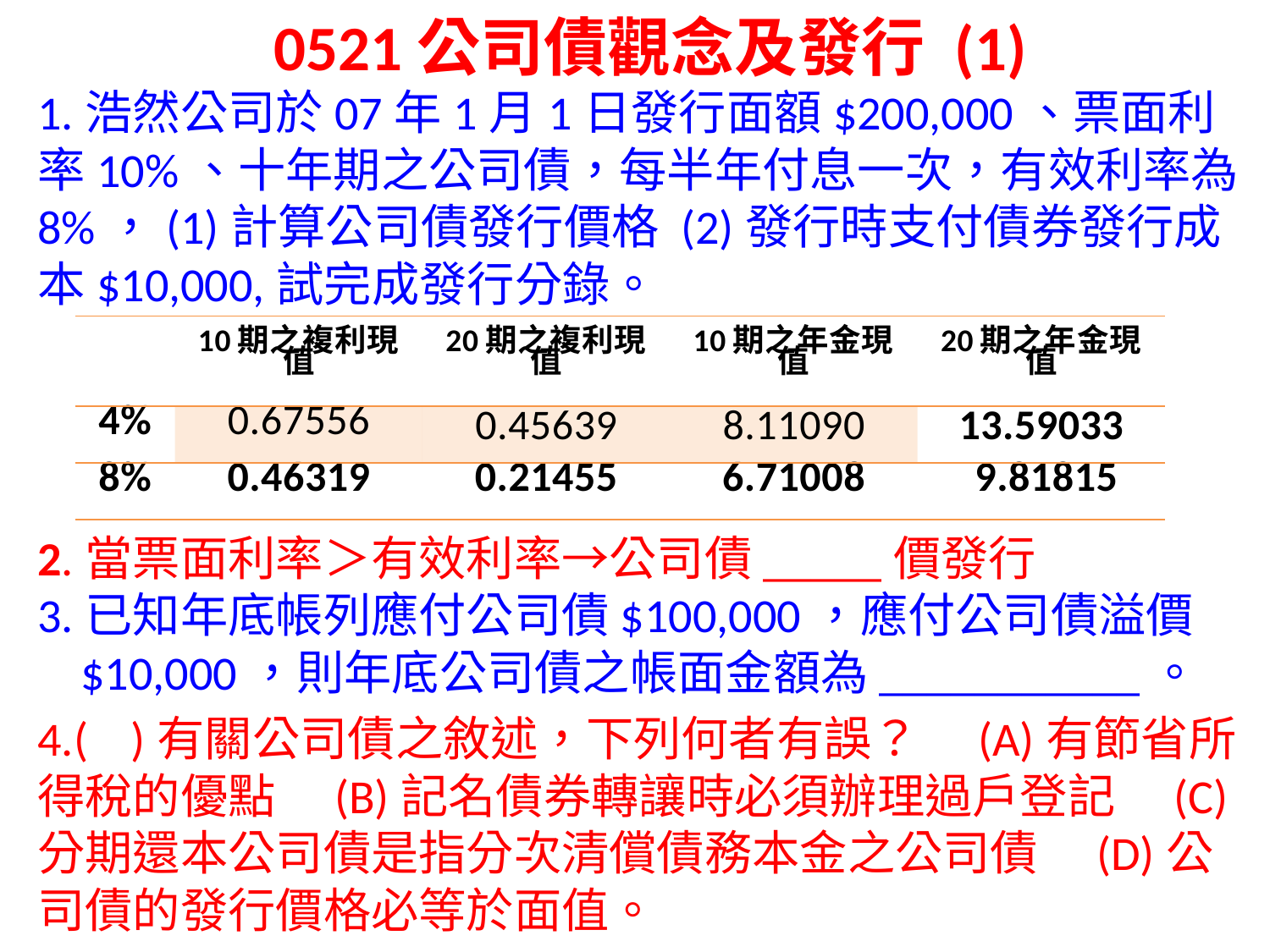

# 0521公司債觀念及發行 (1)
1.浩然公司於07年1月1日發行面額$200,000、票面利率10%、十年期之公司債，每半年付息一次，有效利率為8%，(1)計算公司債發行價格 (2)發行時支付債券發行成本$10,000,試完成發行分錄。

2.當票面利率＞有效利率→公司債_____價發行
3.已知年底帳列應付公司債$100,000，應付公司債溢價
   $10,000，則年底公司債之帳面金額為___________。
4.(    )有關公司債之敘述，下列何者有誤？　(A)有節省所得稅的優點　(B)記名債券轉讓時必須辦理過戶登記　(C)分期還本公司債是指分次清償債務本金之公司債　(D)公司債的發行價格必等於面值。

|  | 10期之複利現值 | 20期之複利現值 | 10期之年金現值 | 20期之年金現值 |
| --- | --- | --- | --- | --- |
| 4% | 0.67556 | 0.45639 | 8.11090 | 13.59033 |
| 8% | 0.46319 | 0.21455 | 6.71008 | 9.81815 |